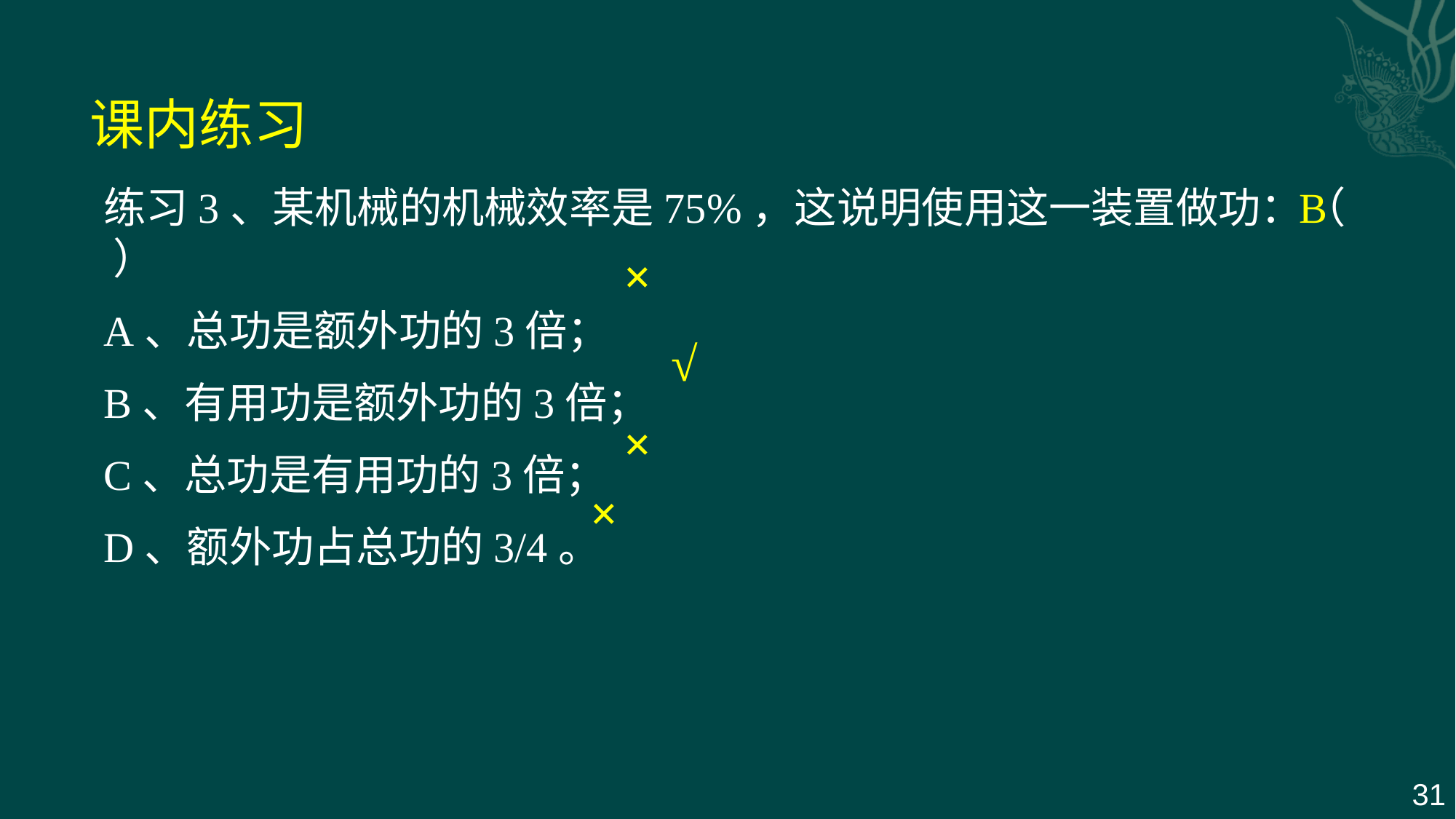

课内练习
练习3、某机械的机械效率是75%，这说明使用这一装置做功：（   ）
A、总功是额外功的3倍；
B、有用功是额外功的3倍；
C、总功是有用功的3倍；
D、额外功占总功的3/4。
B
×
√
×
×
31